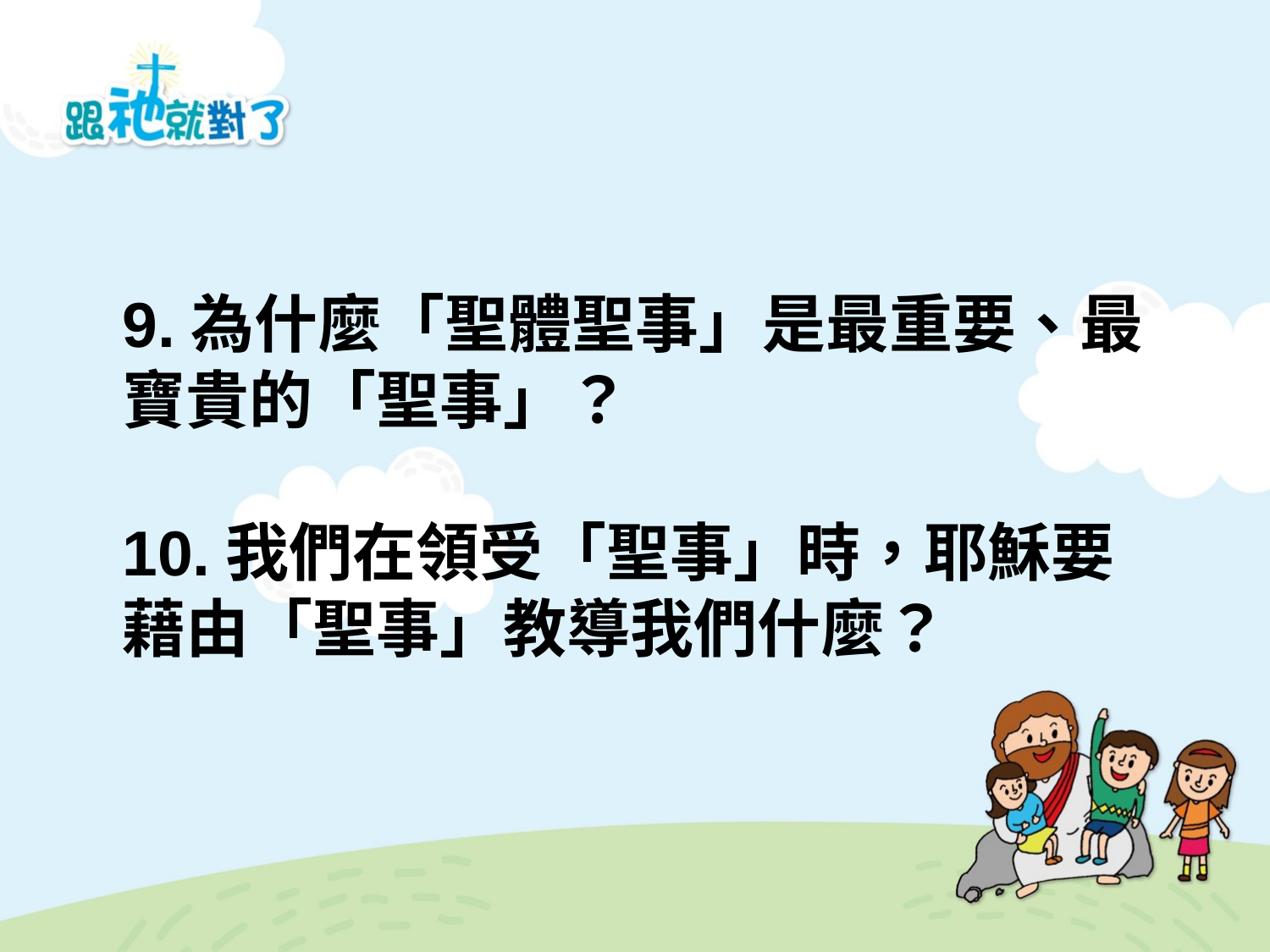

9.為什麼「聖體聖事」是最重要、最寶貴的「聖事」？

10.我們在領受「聖事」時，耶穌要藉由「聖事」教導我們什麼？